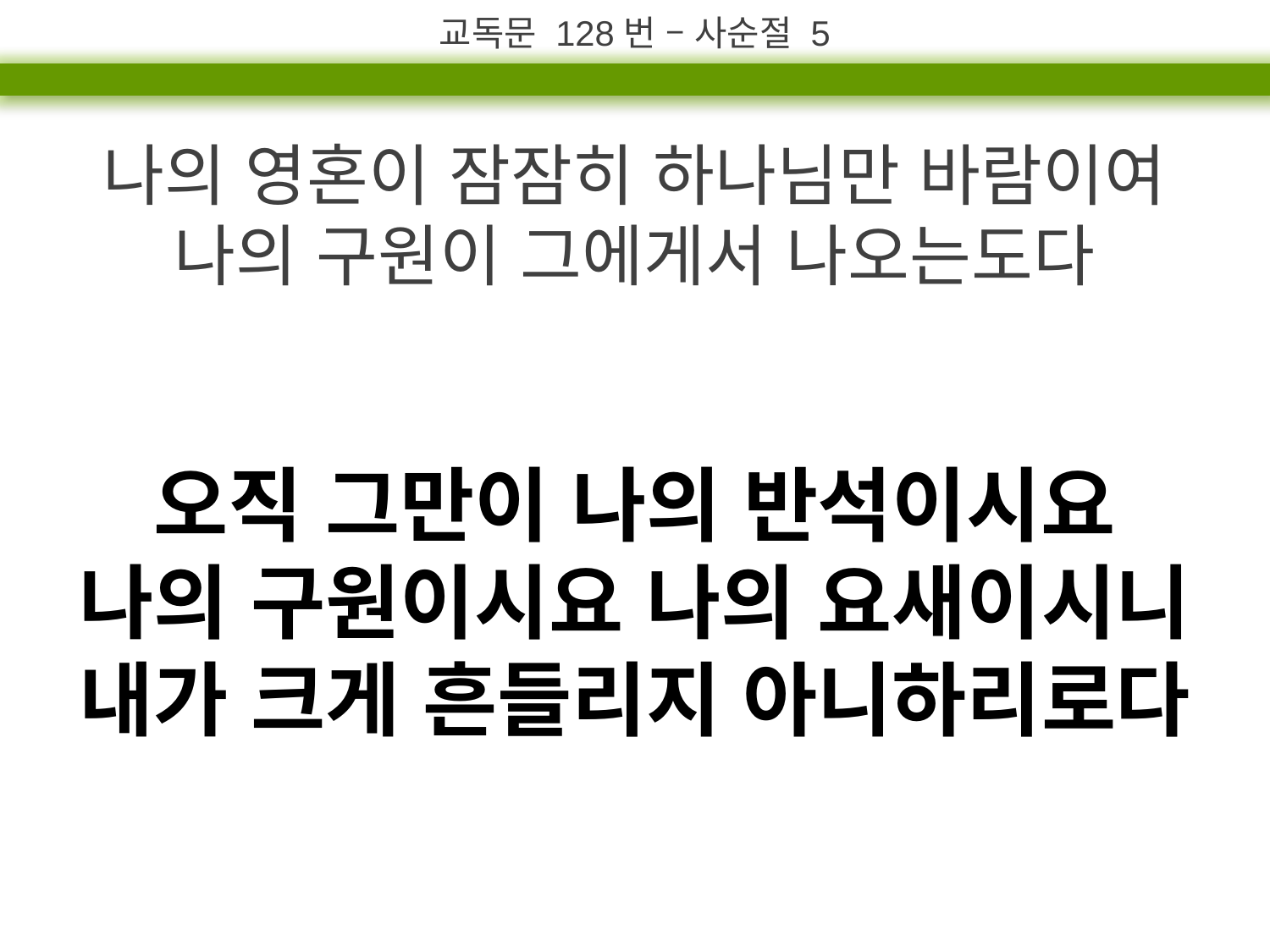

교독문 128번 – 사순절 5

나의 영혼이 잠잠히 하나님만 바람이여
나의 구원이 그에게서 나오는도다
오직 그만이 나의 반석이시요
나의 구원이시요 나의 요새이시니
내가 크게 흔들리지 아니하리로다